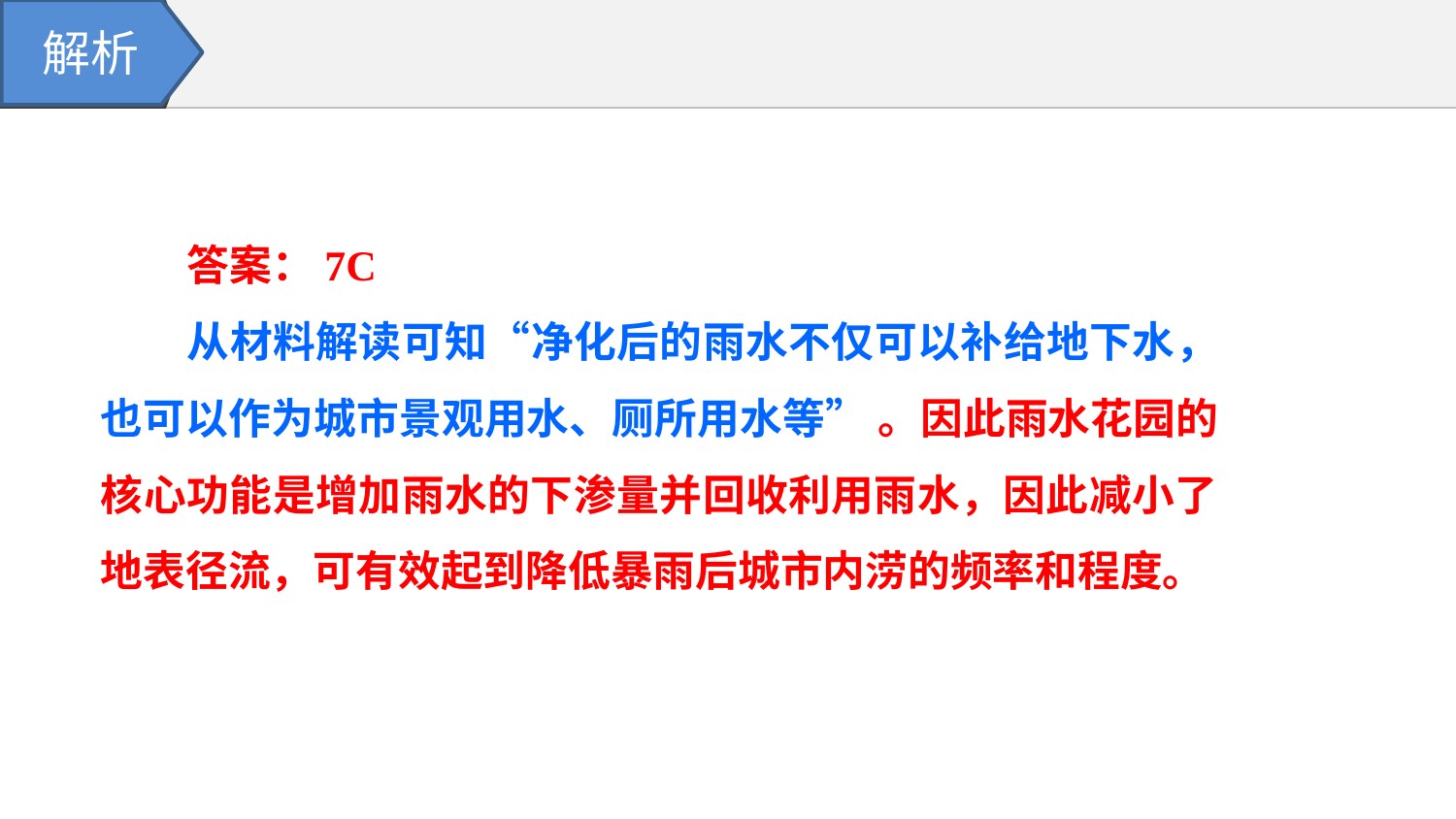

# 解析
答案：7C
从材料解读可知“净化后的雨水不仅可以补给地下水，也可以作为城市景观用水、厕所用水等” 。因此雨水花园的核心功能是增加雨水的下渗量并回收利用雨水，因此减小了地表径流，可有效起到降低暴雨后城市内涝的频率和程度。